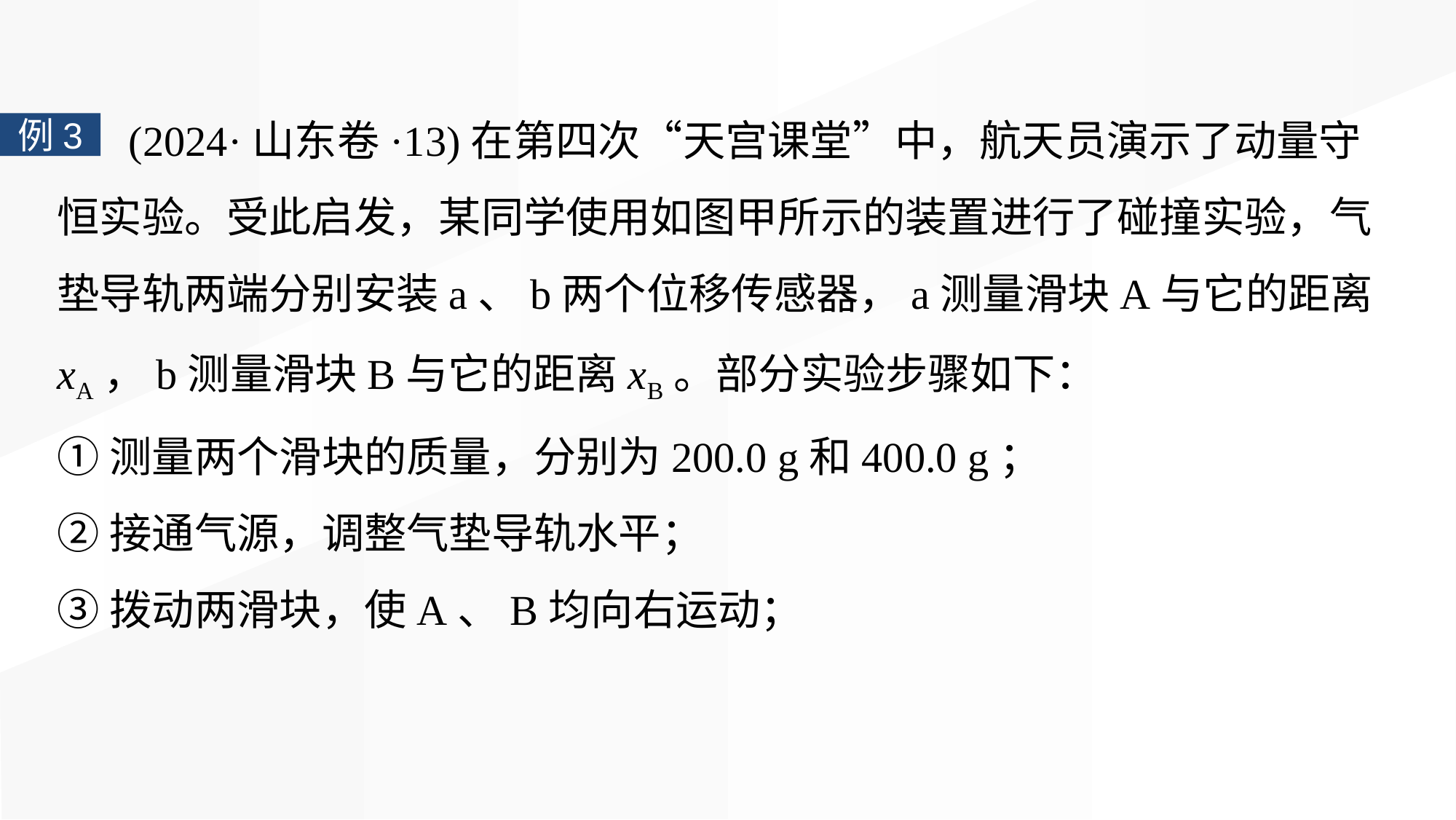

(2024·山东卷·13)在第四次“天宫课堂”中，航天员演示了动量守恒实验。受此启发，某同学使用如图甲所示的装置进行了碰撞实验，气垫导轨两端分别安装a、b两个位移传感器，a测量滑块A与它的距离xA，b测量滑块B与它的距离xB。部分实验步骤如下：
①测量两个滑块的质量，分别为200.0 g和400.0 g；
②接通气源，调整气垫导轨水平；
③拨动两滑块，使A、B均向右运动；
例3